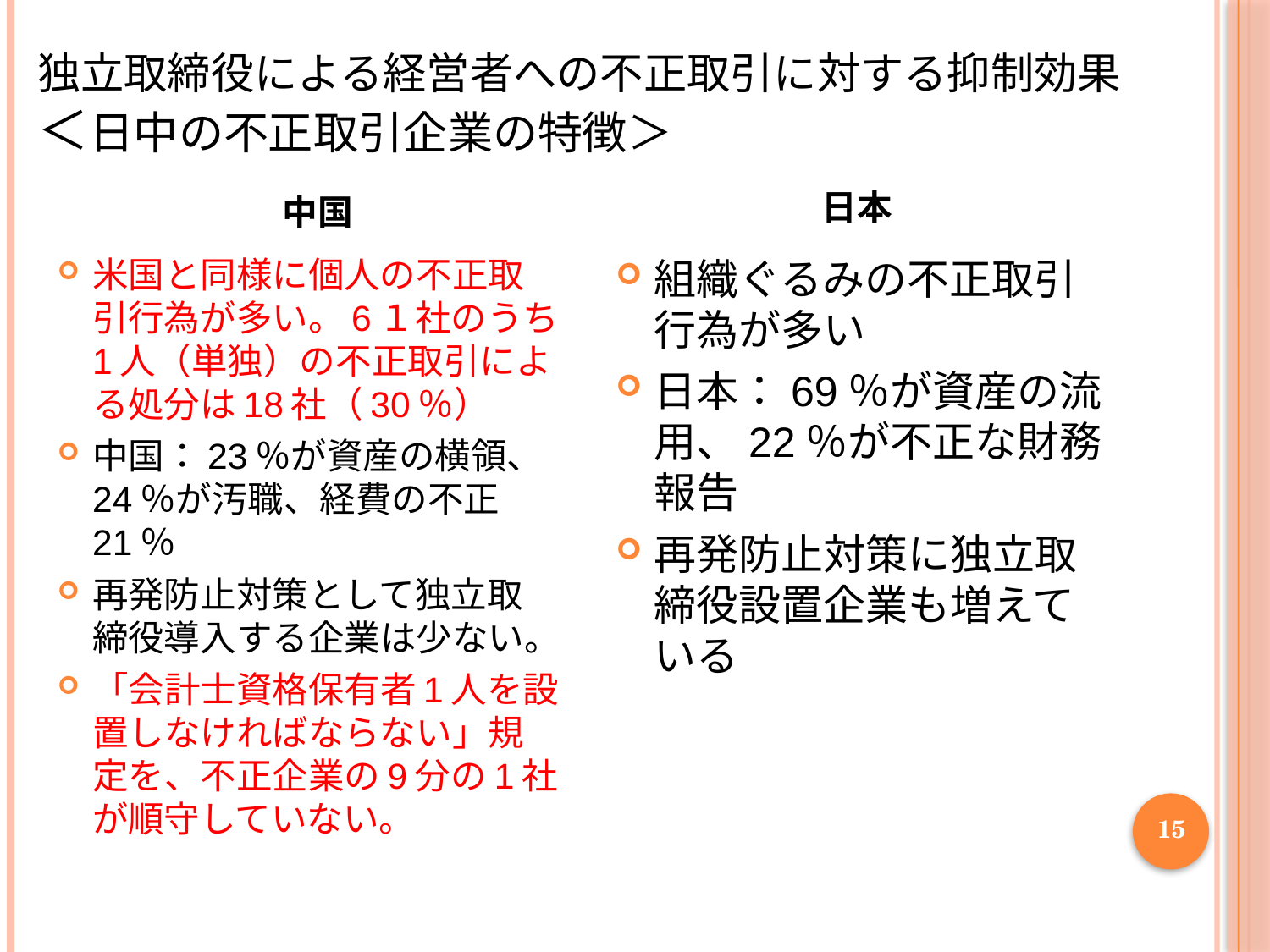

# 独立取締役による経営者への不正取引に対する抑制効果 ＜日中の不正取引企業の特徴＞
中国
日本
米国と同様に個人の不正取引行為が多い。6１社のうち 1人（単独）の不正取引による処分は18社（30％）
中国：23％が資産の横領、24％が汚職、経費の不正21％
再発防止対策として独立取締役導入する企業は少ない。
「会計士資格保有者1人を設置しなければならない」規定を、不正企業の9分の1社が順守していない。

組織ぐるみの不正取引行為が多い
日本：69％が資産の流用、22％が不正な財務報告
再発防止対策に独立取締役設置企業も増えている

15